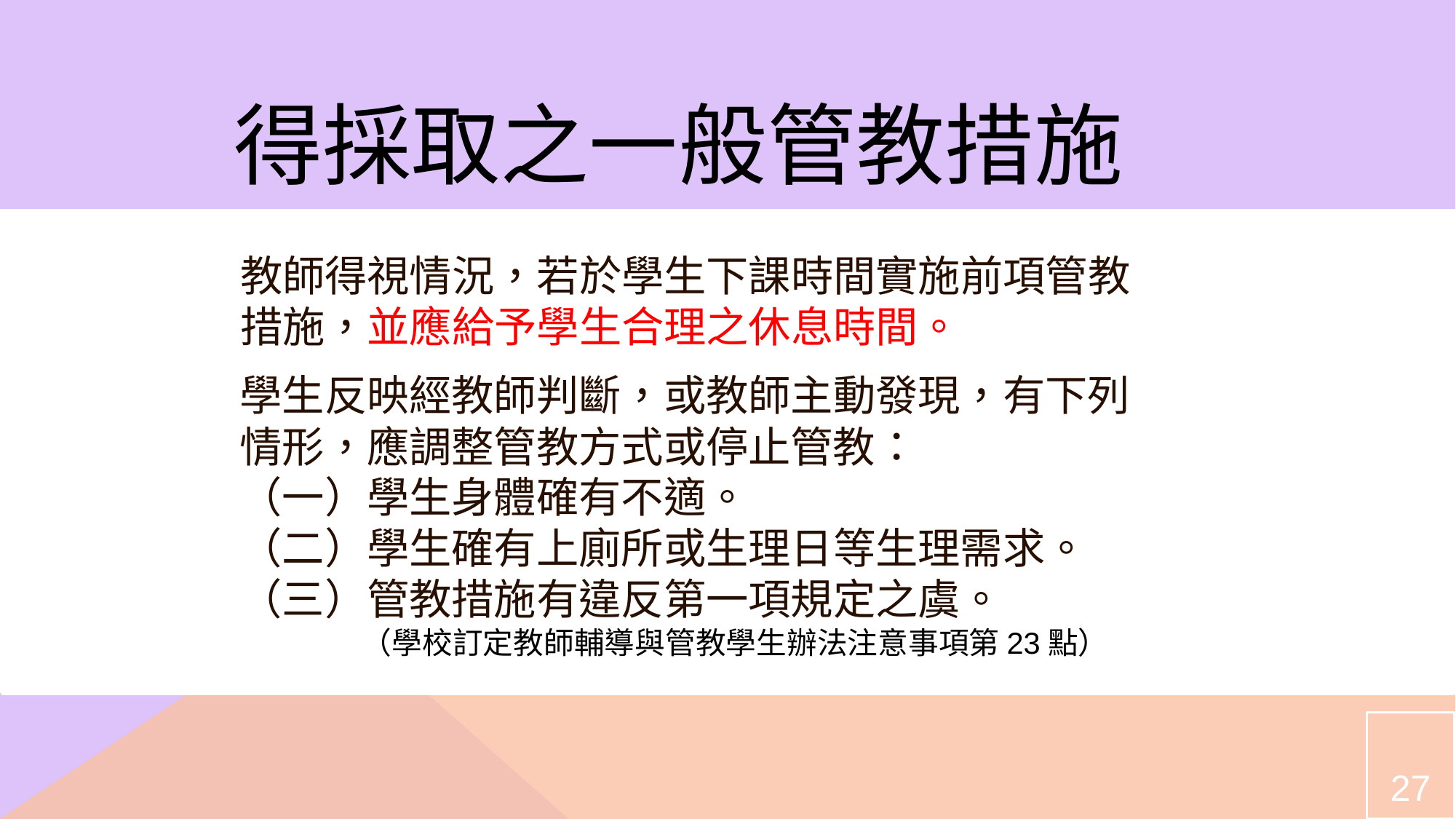

# 得採取之一般管教措施
教師得視情況，若於學生下課時間實施前項管教措施，並應給予學生合理之休息時間。
學生反映經教師判斷，或教師主動發現，有下列情形，應調整管教方式或停止管教：
（一）學生身體確有不適。
（二）學生確有上廁所或生理日等生理需求。
（三）管教措施有違反第一項規定之虞。
                 （學校訂定教師輔導與管教學生辦法注意事項第23點）

27